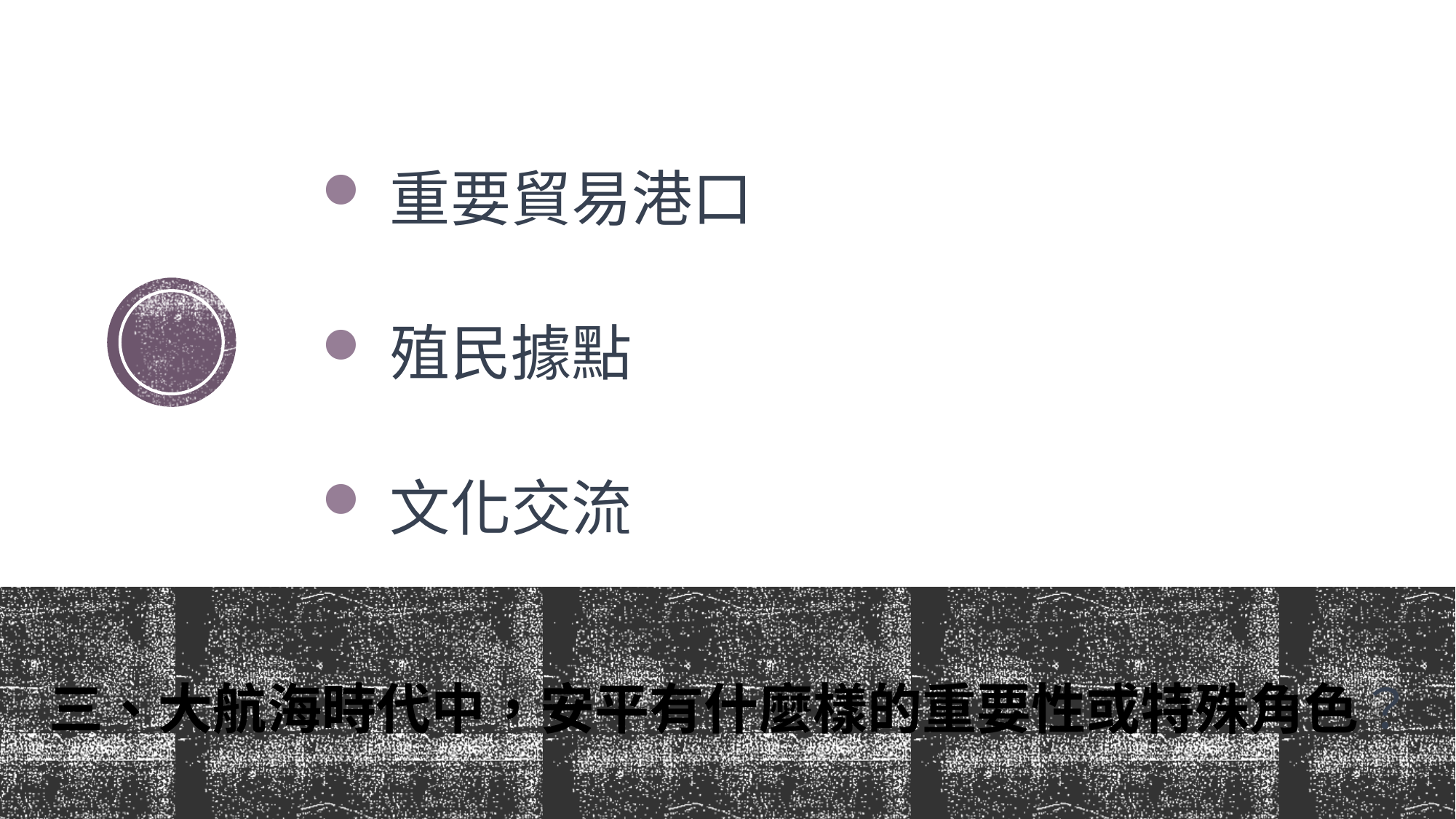

重要貿易港口
殖民據點
文化交流
# 三、大航海時代中，安平有什麼樣的重要性或特殊角色？